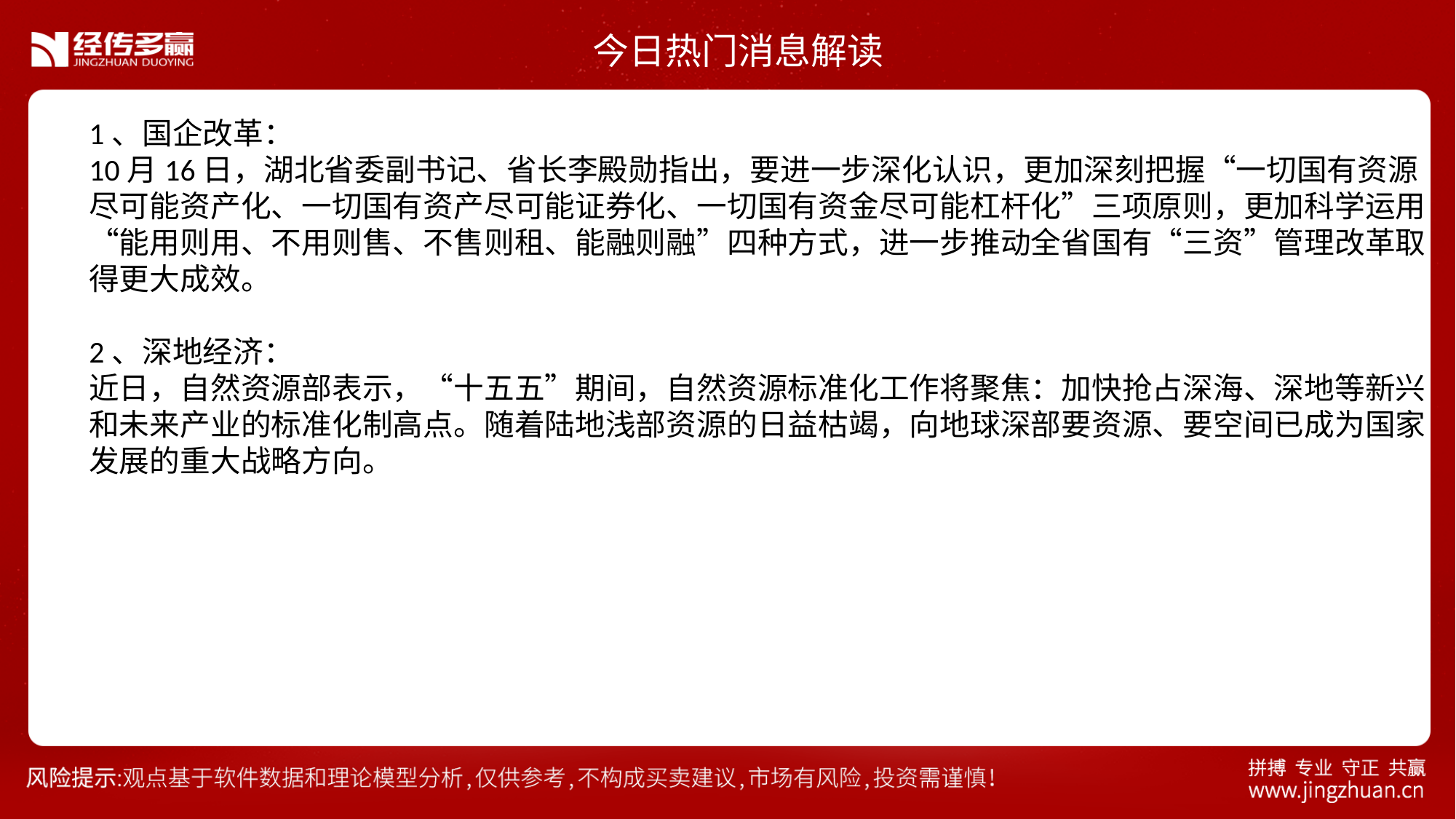

今日热门消息解读
1、国企改革：
10月16日，湖北省委副书记、省长李殿勋指出，要进一步深化认识，更加深刻把握“一切国有资源尽可能资产化、一切国有资产尽可能证券化、一切国有资金尽可能杠杆化”三项原则，更加科学运用“能用则用、不用则售、不售则租、能融则融”四种方式，进一步推动全省国有“三资”管理改革取得更大成效。

2、深地经济：
近日，自然资源部表示，“十五五”期间，自然资源标准化工作将聚焦：加快抢占深海、深地等新兴和未来产业的标准化制高点。随着陆地浅部资源的日益枯竭，向地球深部要资源、要空间已成为国家发展的重大战略方向。